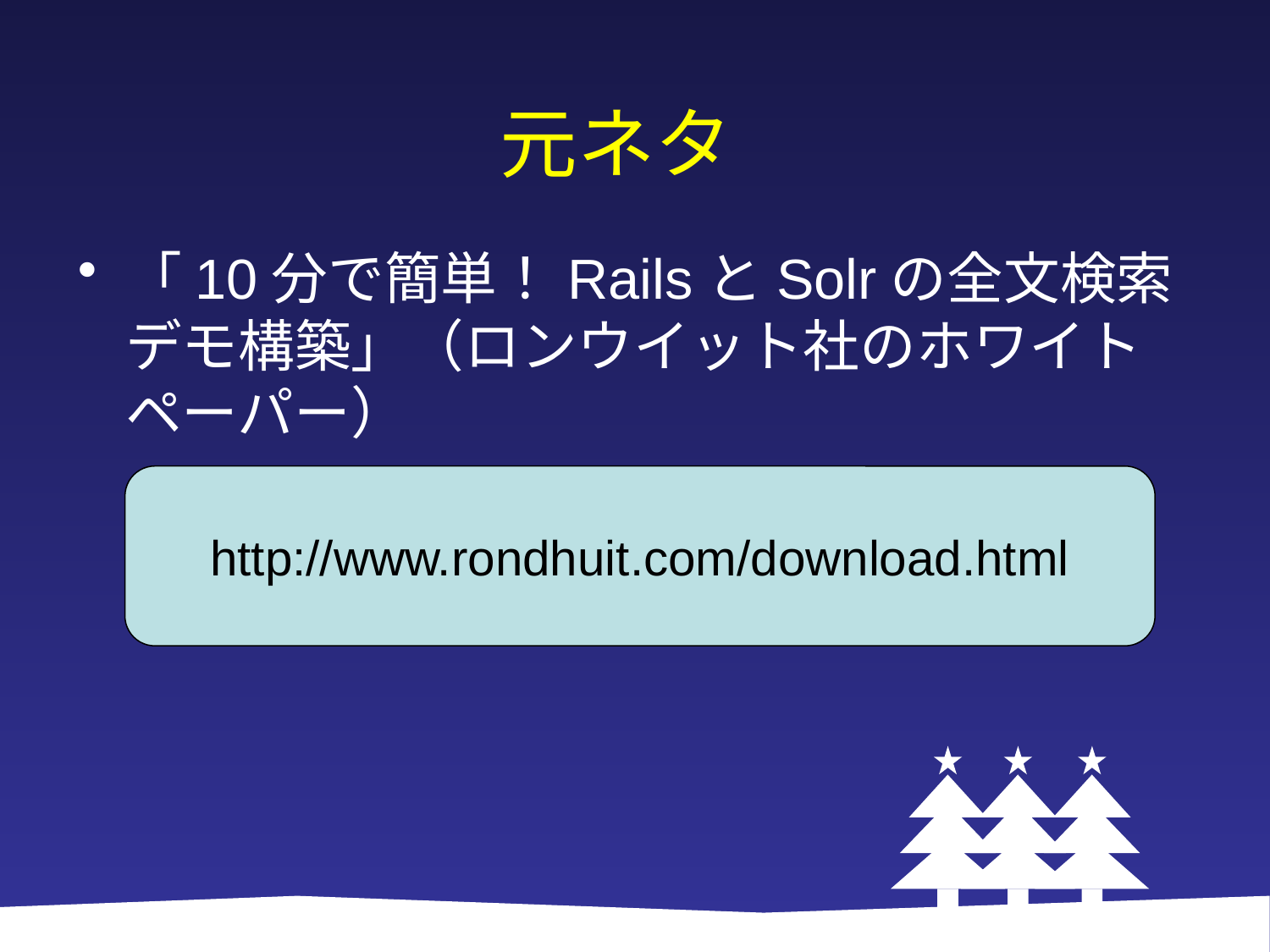

# 元ネタ
「10分で簡単！RailsとSolrの全文検索デモ構築」（ロンウイット社のホワイトペーパー）
http://www.rondhuit.com/download.html